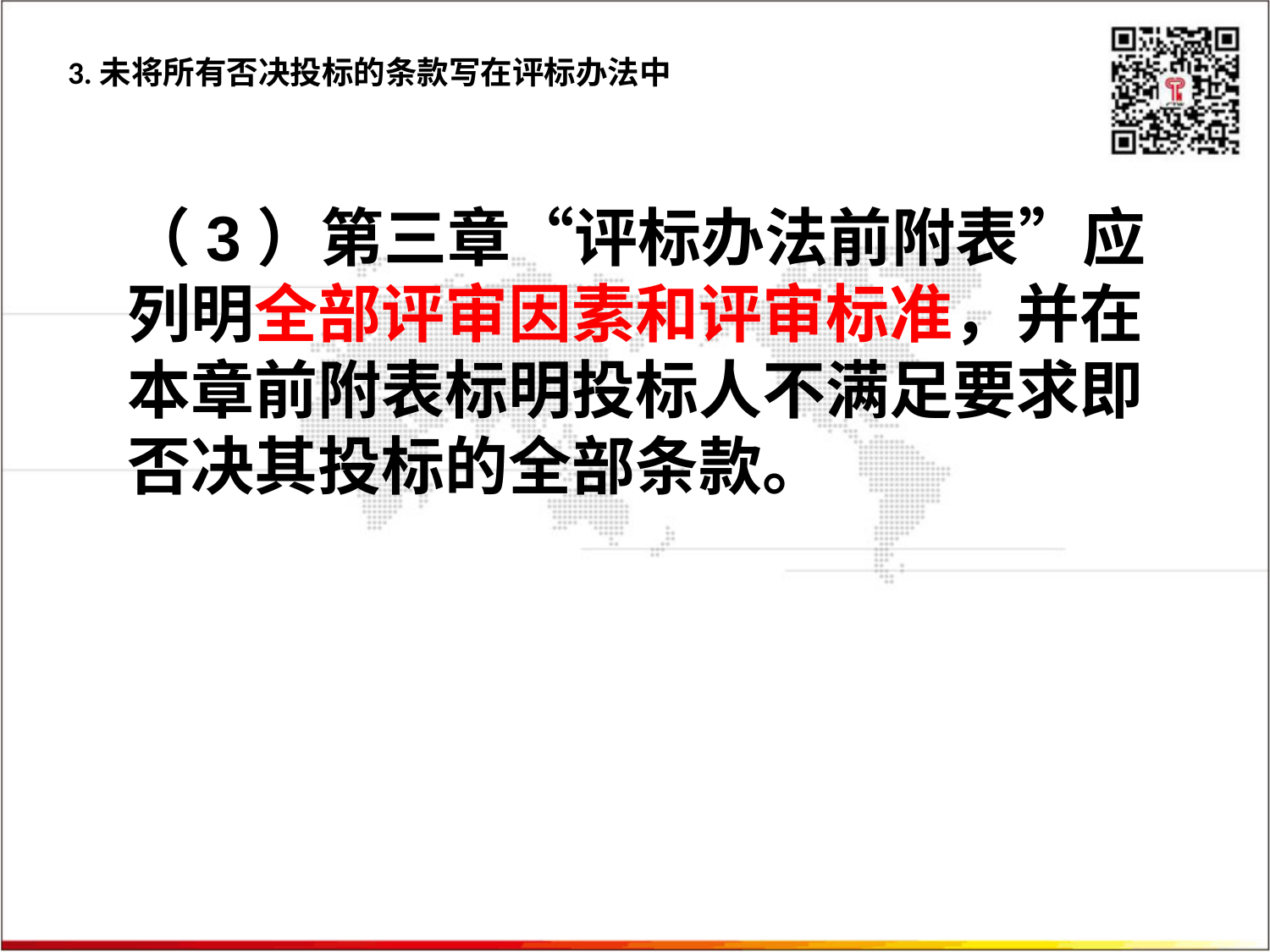

# 3.未将所有否决投标的条款写在评标办法中
（3）第三章“评标办法前附表”应列明全部评审因素和评审标准，并在本章前附表标明投标人不满足要求即否决其投标的全部条款。